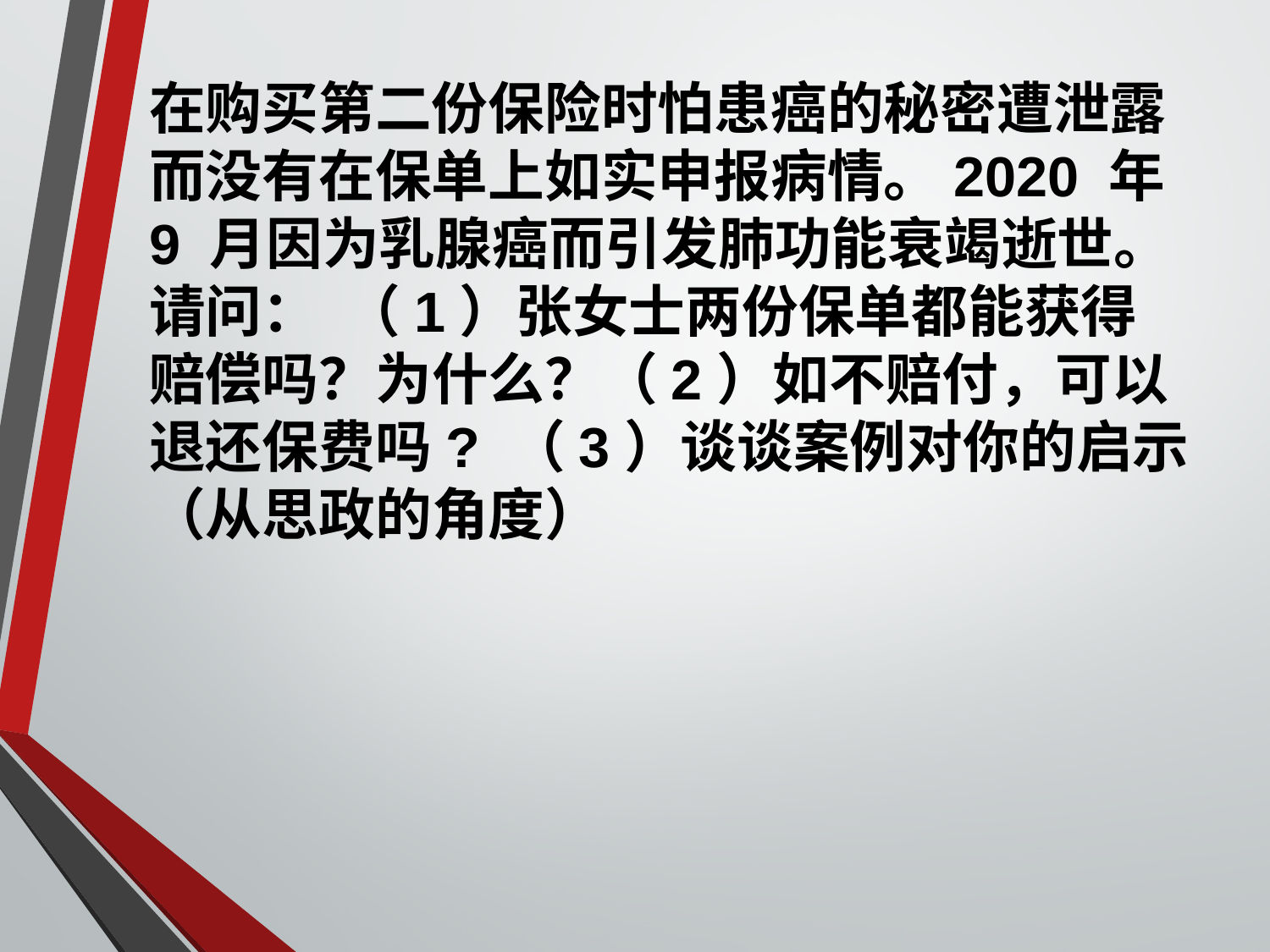

在购买第二份保险时怕患癌的秘密遭泄露而没有在保单上如实申报病情。2020 年 9 月因为乳腺癌而引发肺功能衰竭逝世。 请问：  （1）张女士两份保单都能获得赔偿吗？为什么？（2）如不赔付，可以退还保费吗? （3）谈谈案例对你的启示（从思政的角度）